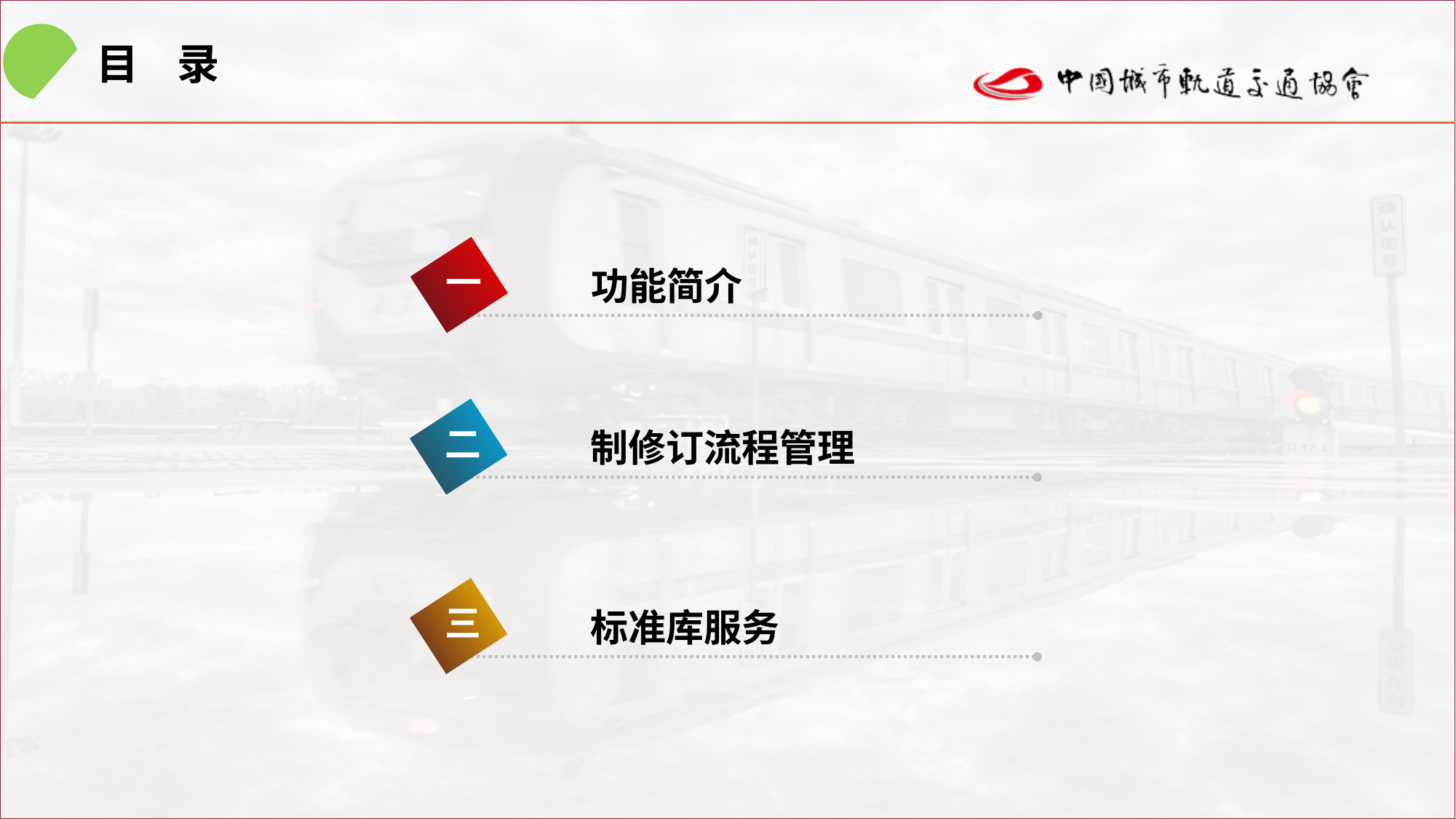

目    录

一
     功能简介

二
     制修订流程管理

三
     标准库服务